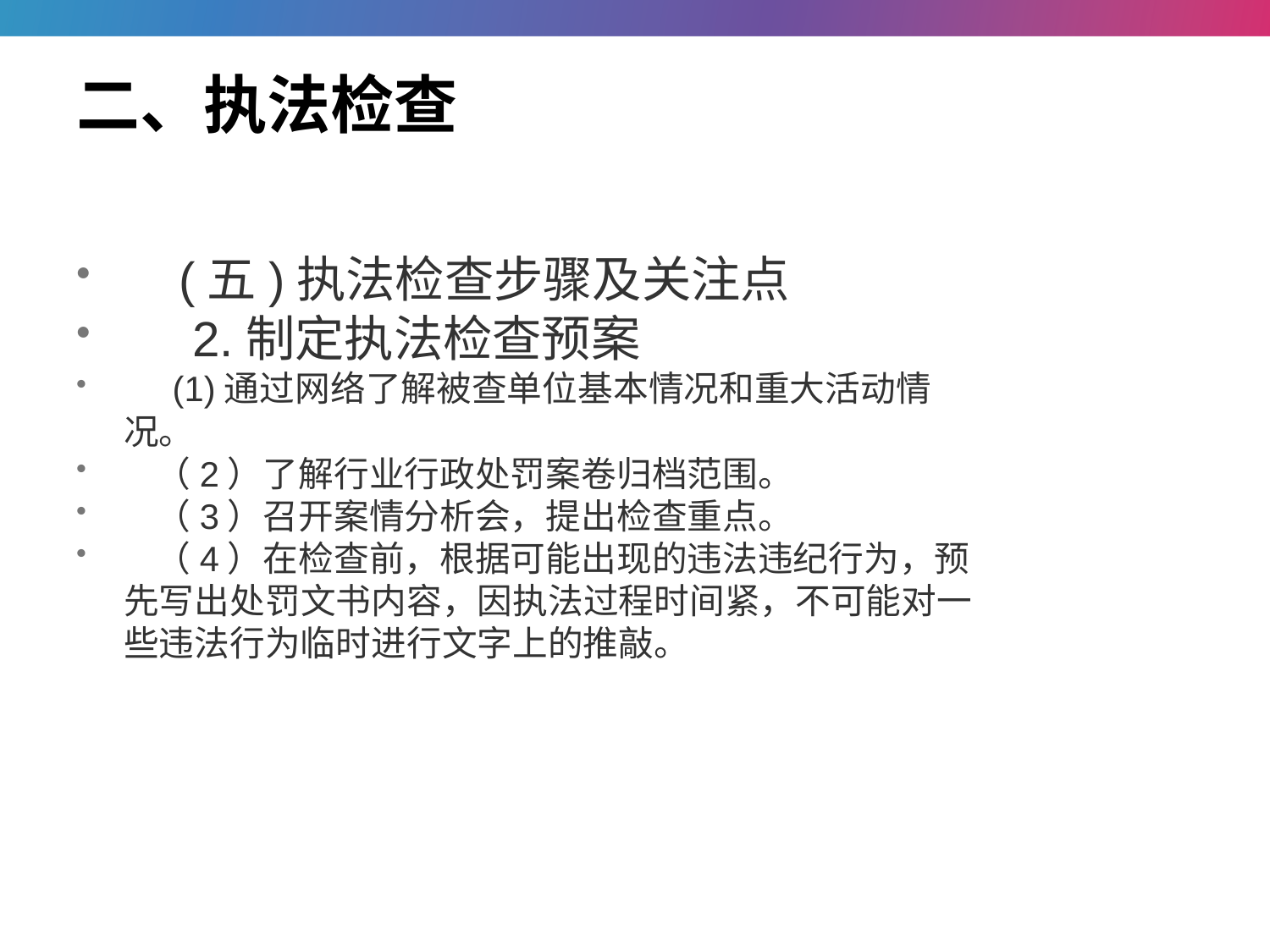

# 二、执法检查
    (五)执法检查步骤及关注点
     2.制定执法检查预案
     (1)通过网络了解被查单位基本情况和重大活动情况。
   （2）了解行业行政处罚案卷归档范围。
   （3）召开案情分析会，提出检查重点。
   （4）在检查前，根据可能出现的违法违纪行为，预先写出处罚文书内容，因执法过程时间紧，不可能对一些违法行为临时进行文字上的推敲。